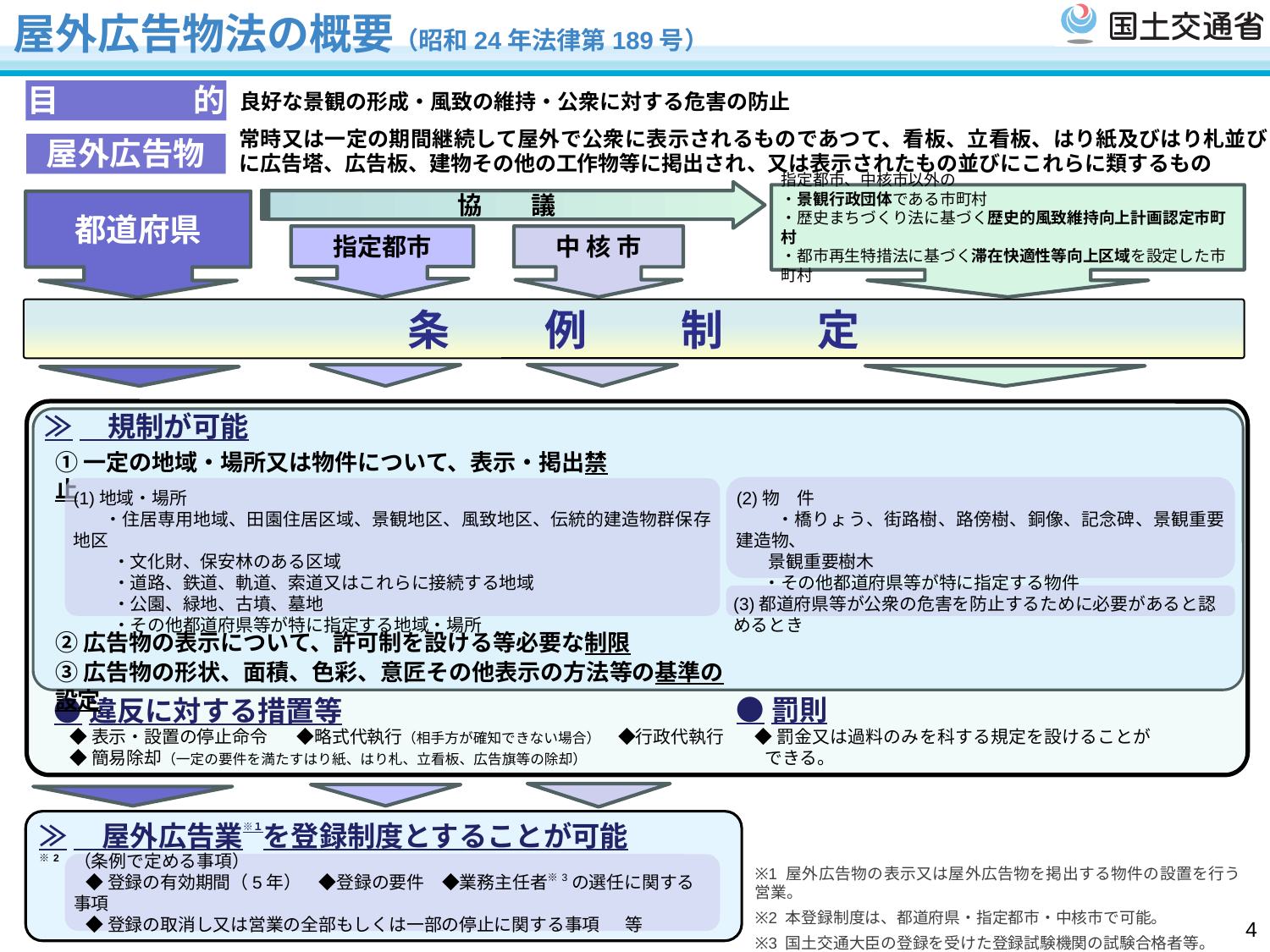

# 屋外広告物法の概要（昭和24年法律第189号）
目　　　 　的
良好な景観の形成・風致の維持・公衆に対する危害の防止
常時又は一定の期間継続して屋外で公衆に表示されるものであつて、看板、立看板、はり紙及びはり札並びに広告塔、広告板、建物その他の工作物等に掲出され、又は表示されたもの並びにこれらに類するもの

屋外広告物
協　　議
指定都市、中核市以外の
・景観行政団体である市町村
・歴史まちづくり法に基づく歴史的風致維持向上計画認定市町村
・都市再生特措法に基づく滞在快適性等向上区域を設定した市町村
都道府県
指定都市
中 核 市
条　　 例　 　制　 　定

≫　規制が可能

①一定の地域・場所又は物件について、表示・掲出禁止
(2)物　件
　　 ・橋りょう、街路樹、路傍樹、銅像、記念碑、景観重要建造物、
       景観重要樹木
     ・その他都道府県等が特に指定する物件
(1)地域・場所
　   ・住居専用地域、田園住居区域、景観地区、風致地区、伝統的建造物群保存地区
　　 ・文化財、保安林のある区域
　　 ・道路、鉄道、軌道、索道又はこれらに接続する地域
　　 ・公園、緑地、古墳、墓地
　　 ・その他都道府県等が特に指定する地域・場所
(3)都道府県等が公衆の危害を防止するために必要があると認めるとき
②広告物の表示について、許可制を設ける等必要な制限
③広告物の形状、面積、色彩、意匠その他表示の方法等の基準の設定
●罰則
●違反に対する措置等
◆表示・設置の停止命令   　◆略式代執行（相手方が確知できない場合）　 ◆行政代執行
◆簡易除却（一定の要件を満たすはり紙、はり札、立看板、広告旗等の除却）
◆罰金又は過料のみを科する規定を設けることができる。

≫　屋外広告業※１を登録制度とすることが可能※2
（条例で定める事項）
   ◆登録の有効期間（5年）　◆登録の要件　◆業務主任者※3の選任に関する事項
   ◆登録の取消し又は営業の全部もしくは一部の停止に関する事項　  等
※1 屋外広告物の表示又は屋外広告物を掲出する物件の設置を行う営業。

※2 本登録制度は、都道府県・指定都市・中核市で可能。

※3 国土交通大臣の登録を受けた登録試験機関の試験合格者等。
4